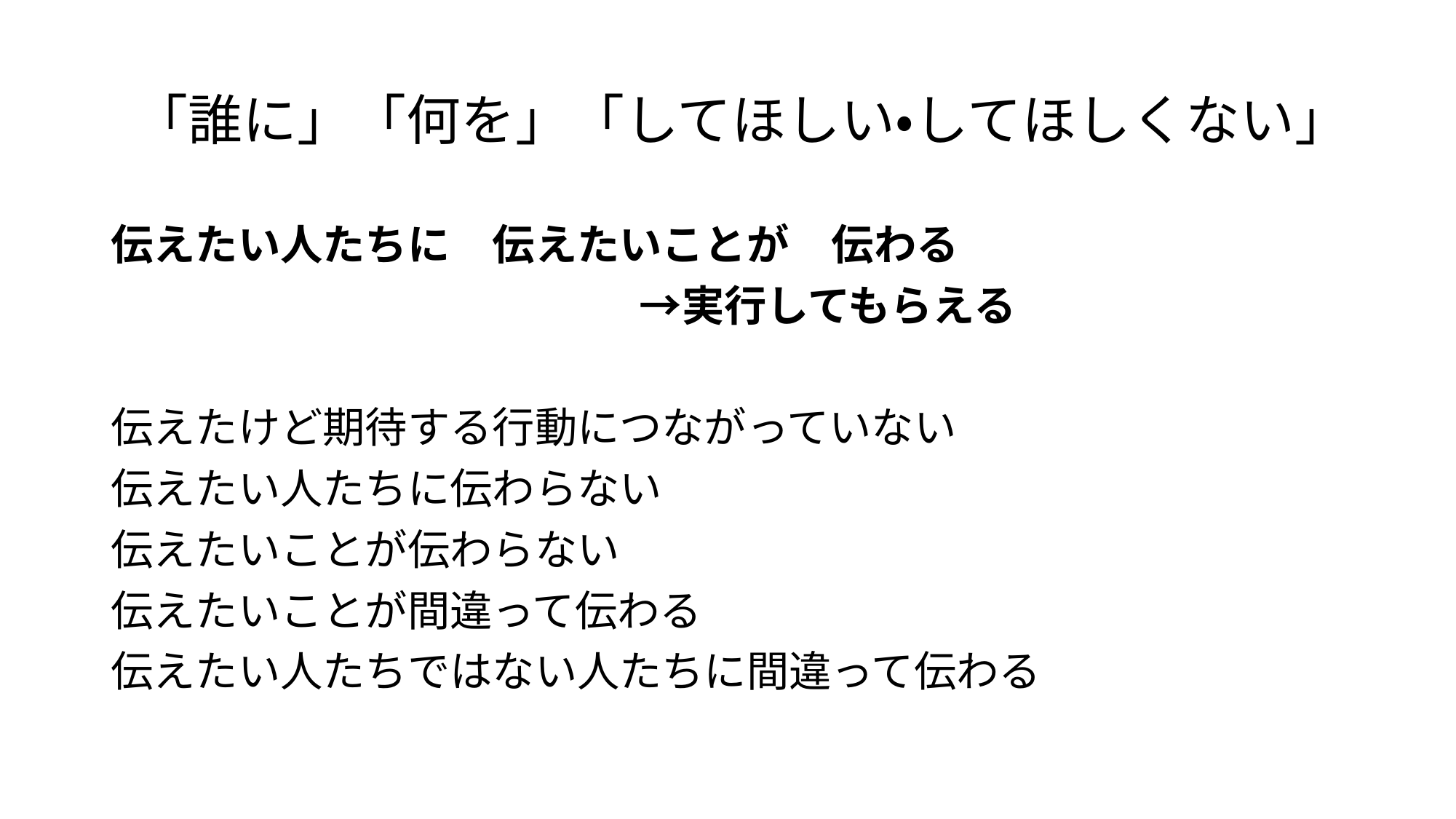

# 「誰に」「何を」「してほしい・してほしくない」
伝えたい人たちに　伝えたいことが　伝わる
 　　　　　　　　　　　　→実行してもらえる

伝えたけど期待する行動につながっていない
伝えたい人たちに伝わらない
伝えたいことが伝わらない
伝えたいことが間違って伝わる
伝えたい人たちではない人たちに間違って伝わる